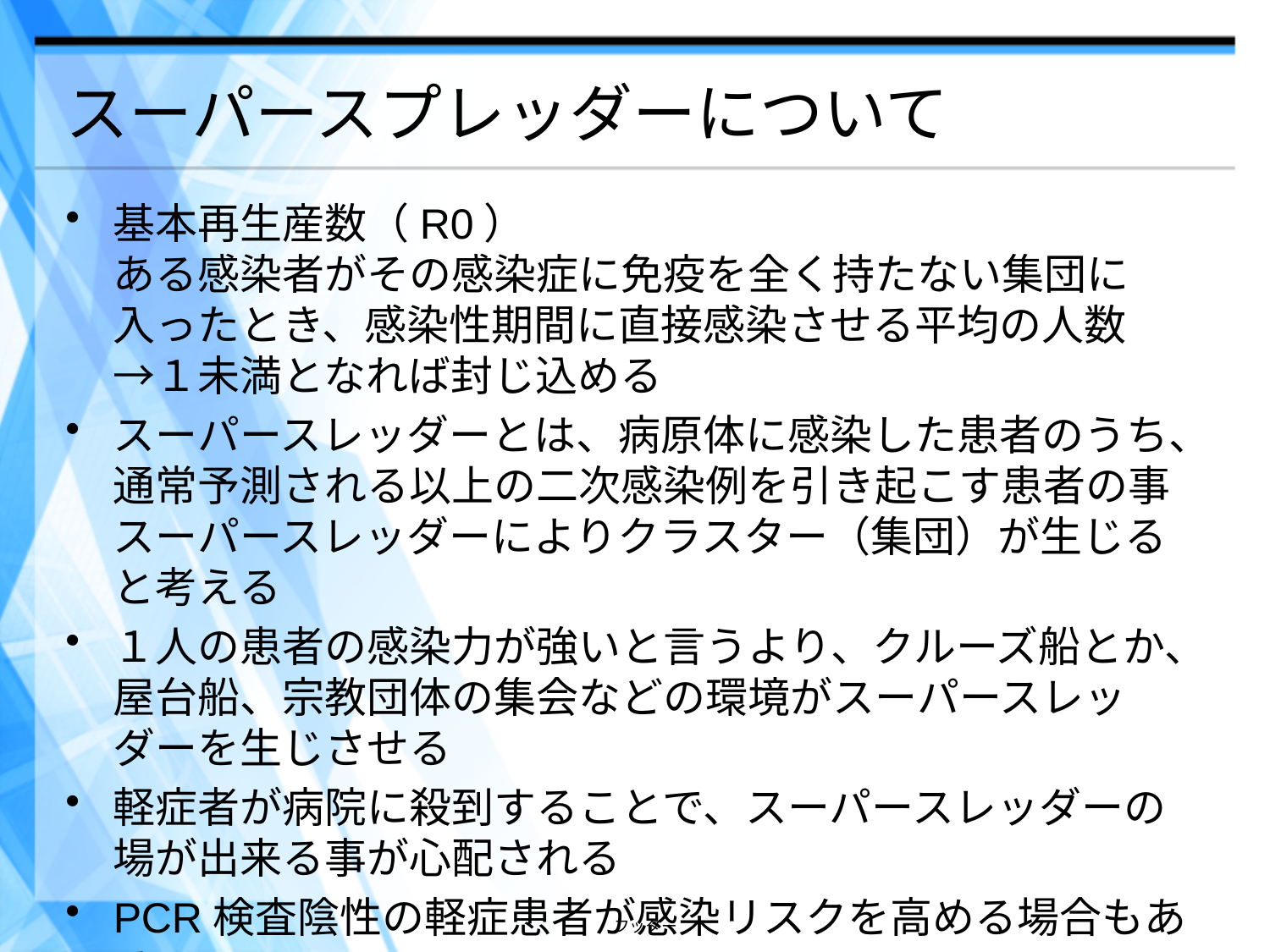

# スーパースプレッダーについて
基本再生産数（R0）
ある感染者がその感染症に免疫を全く持たない集団に入ったとき、感染性期間に直接感染させる平均の人数
→１未満となれば封じ込める
スーパースレッダーとは、病原体に感染した患者のうち、通常予測される以上の二次感染例を引き起こす患者の事
スーパースレッダーによりクラスター（集団）が生じると考える
１人の患者の感染力が強いと言うより、クルーズ船とか、屋台船、宗教団体の集会などの環境がスーパースレッダーを生じさせる
軽症者が病院に殺到することで、スーパースレッダーの場が出来る事が心配される
PCR検査陰性の軽症患者が感染リスクを高める場合もある
フッター